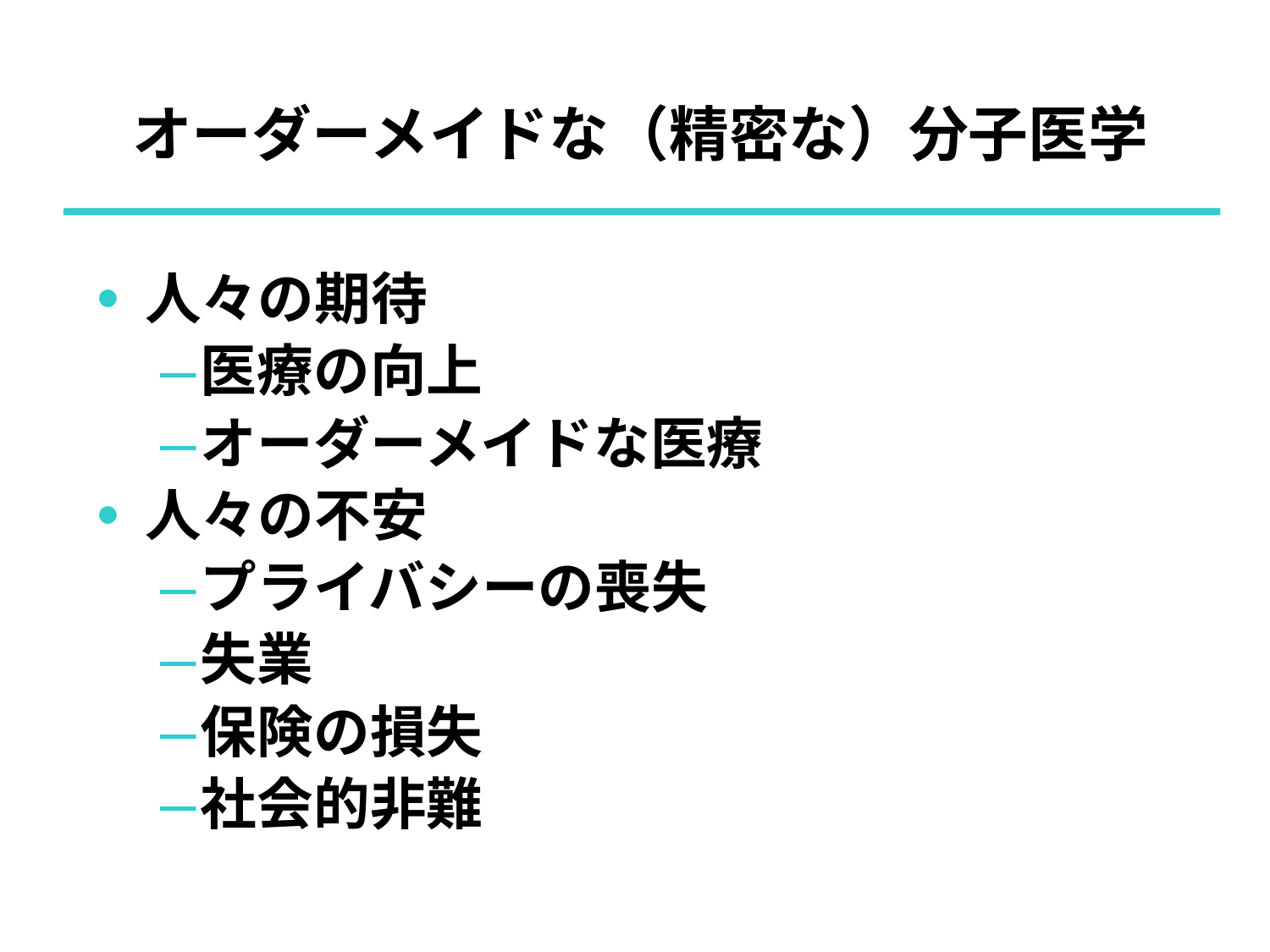

# オーダーメイドな（精密な）分子医学

人々の期待
医療の向上
オーダーメイドな医療
人々の不安
プライバシーの喪失
失業
保険の損失
社会的非難